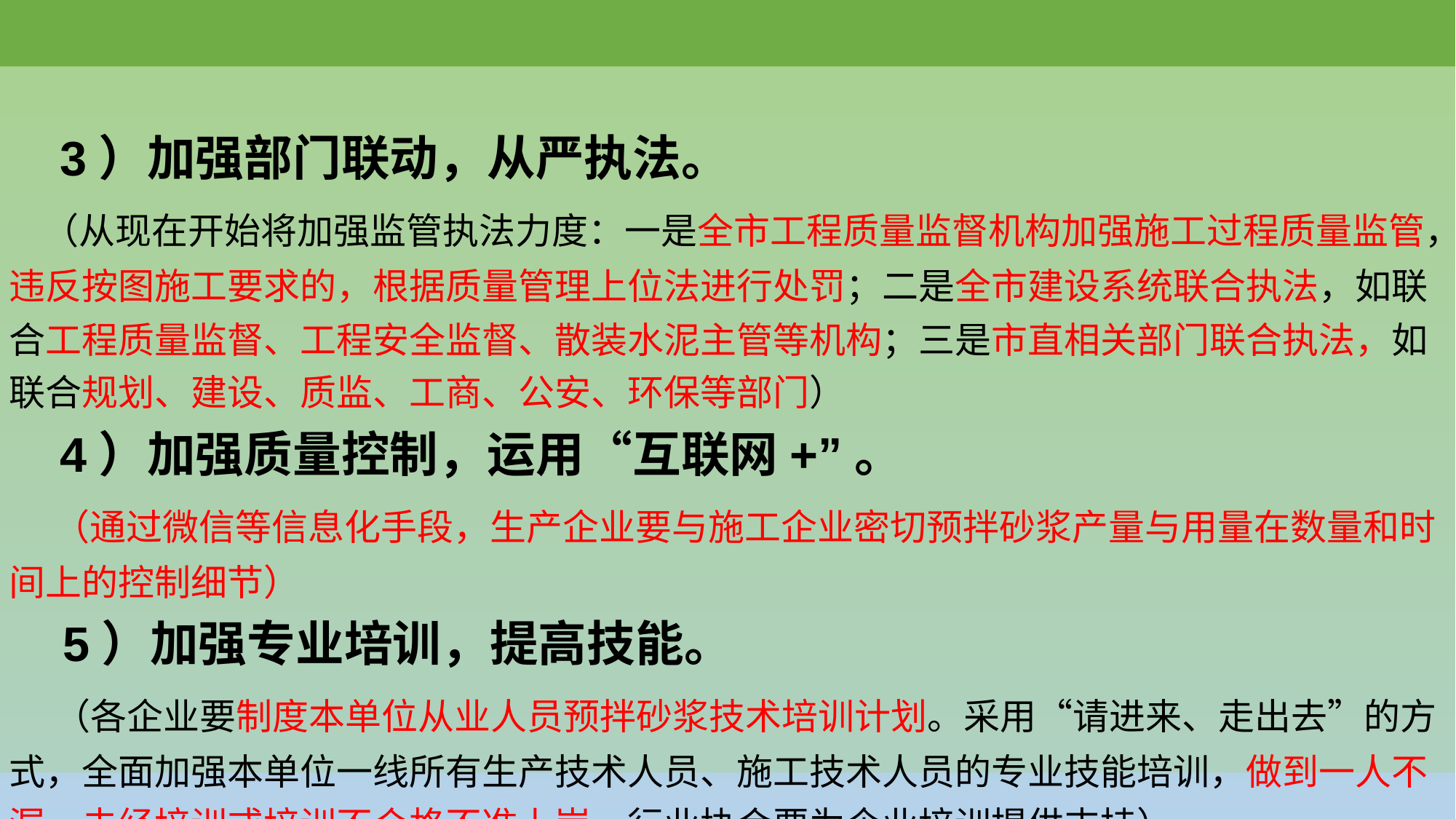

#

     3）加强部门联动，从严执法。
  （从现在开始将加强监管执法力度：一是全市工程质量监督机构加强施工过程质量监管，违反按图施工要求的，根据质量管理上位法进行处罚；二是全市建设系统联合执法，如联合工程质量监督、工程安全监督、散装水泥主管等机构；三是市直相关部门联合执法，如联合规划、建设、质监、工商、公安、环保等部门）
     4）加强质量控制，运用“互联网+”。
   （通过微信等信息化手段，生产企业要与施工企业密切预拌砂浆产量与用量在数量和时间上的控制细节）
    5）加强专业培训，提高技能。
   （各企业要制度本单位从业人员预拌砂浆技术培训计划。采用“请进来、走出去”的方式，全面加强本单位一线所有生产技术人员、施工技术人员的专业技能培训，做到一人不漏，未经培训或培训不合格不准上岗。行业协会要为企业培训提供支持）